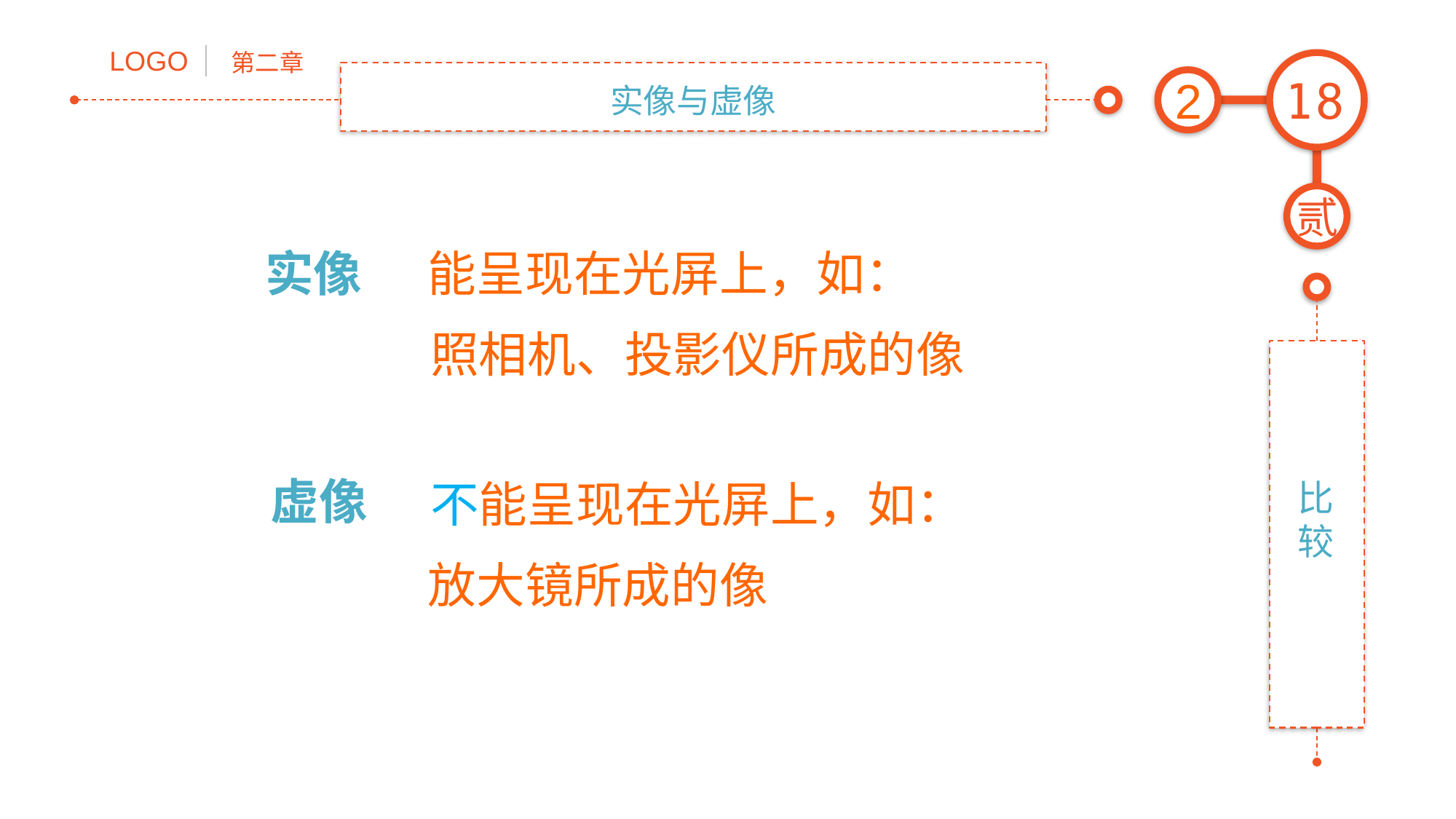

实像与虚像
2
实像
能呈现在光屏上，如：
照相机、投影仪所成的像
虚像
不能呈现在光屏上，如：
比较
放大镜所成的像